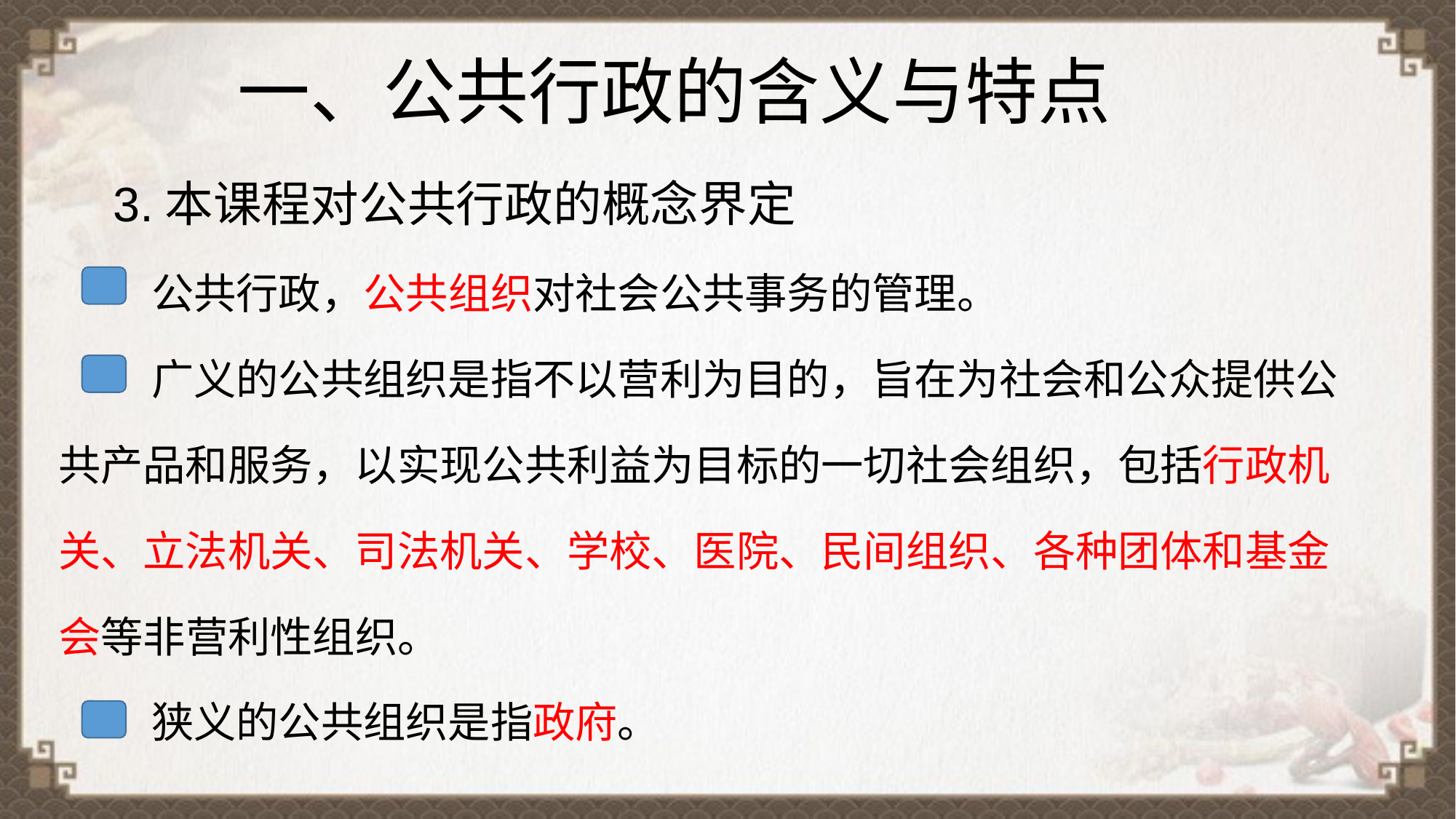

一、公共行政的含义与特点
3.本课程对公共行政的概念界定
   公共行政，公共组织对社会公共事务的管理。
   广义的公共组织是指不以营利为目的，旨在为社会和公众提供公共产品和服务，以实现公共利益为目标的一切社会组织，包括行政机关、立法机关、司法机关、学校、医院、民间组织、各种团体和基金会等非营利性组织。
   狭义的公共组织是指政府。